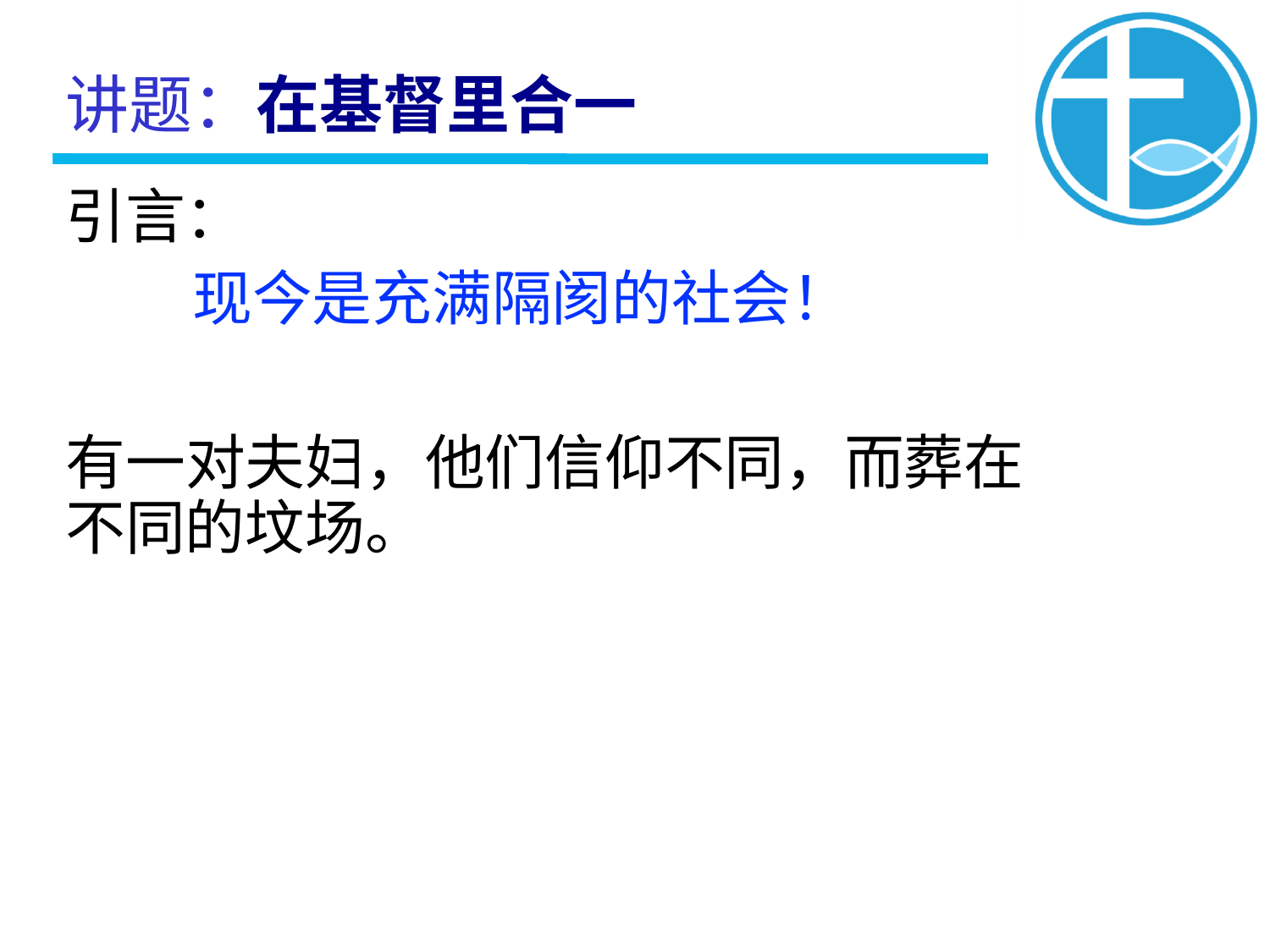

讲题：在基督里合一
引言：
	现今是充满隔阂的社会！

有一对夫妇，他们信仰不同，而葬在不同的坟场。